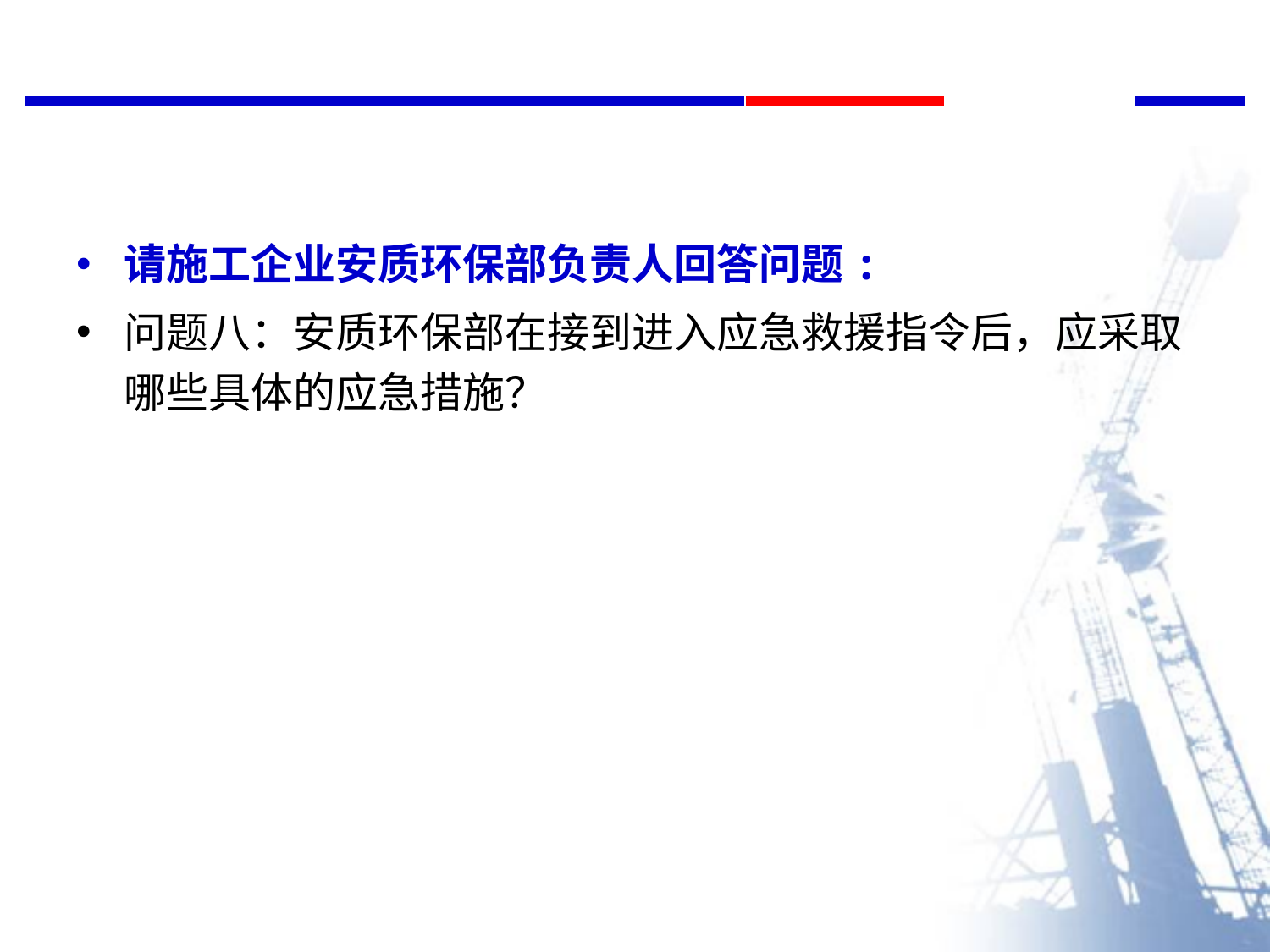

请施工企业安质环保部负责人回答问题:
问题八：安质环保部在接到进入应急救援指令后，应采取哪些具体的应急措施？